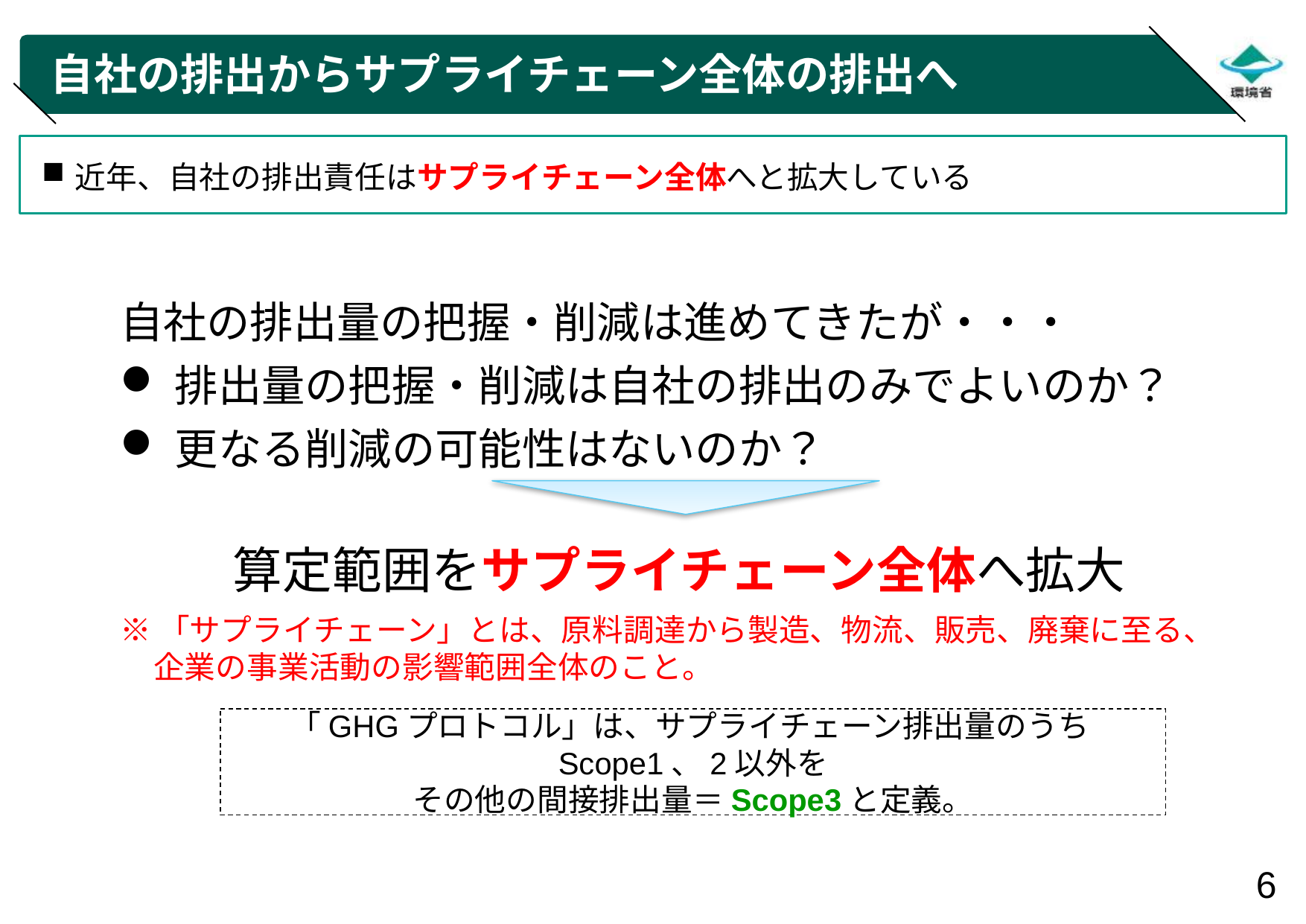

# 自社の排出からサプライチェーン全体の排出へ
近年、自社の排出責任はサプライチェーン全体へと拡大している
自社の排出量の把握・削減は進めてきたが・・・
排出量の把握・削減は自社の排出のみでよいのか？
更なる削減の可能性はないのか？

算定範囲をサプライチェーン全体へ拡大
※「サプライチェーン」とは、原料調達から製造、物流、販売、廃棄に至る、企業の事業活動の影響範囲全体のこと。

「GHGプロトコル」は、サプライチェーン排出量のうちScope1、2以外を
その他の間接排出量＝Scope3と定義。